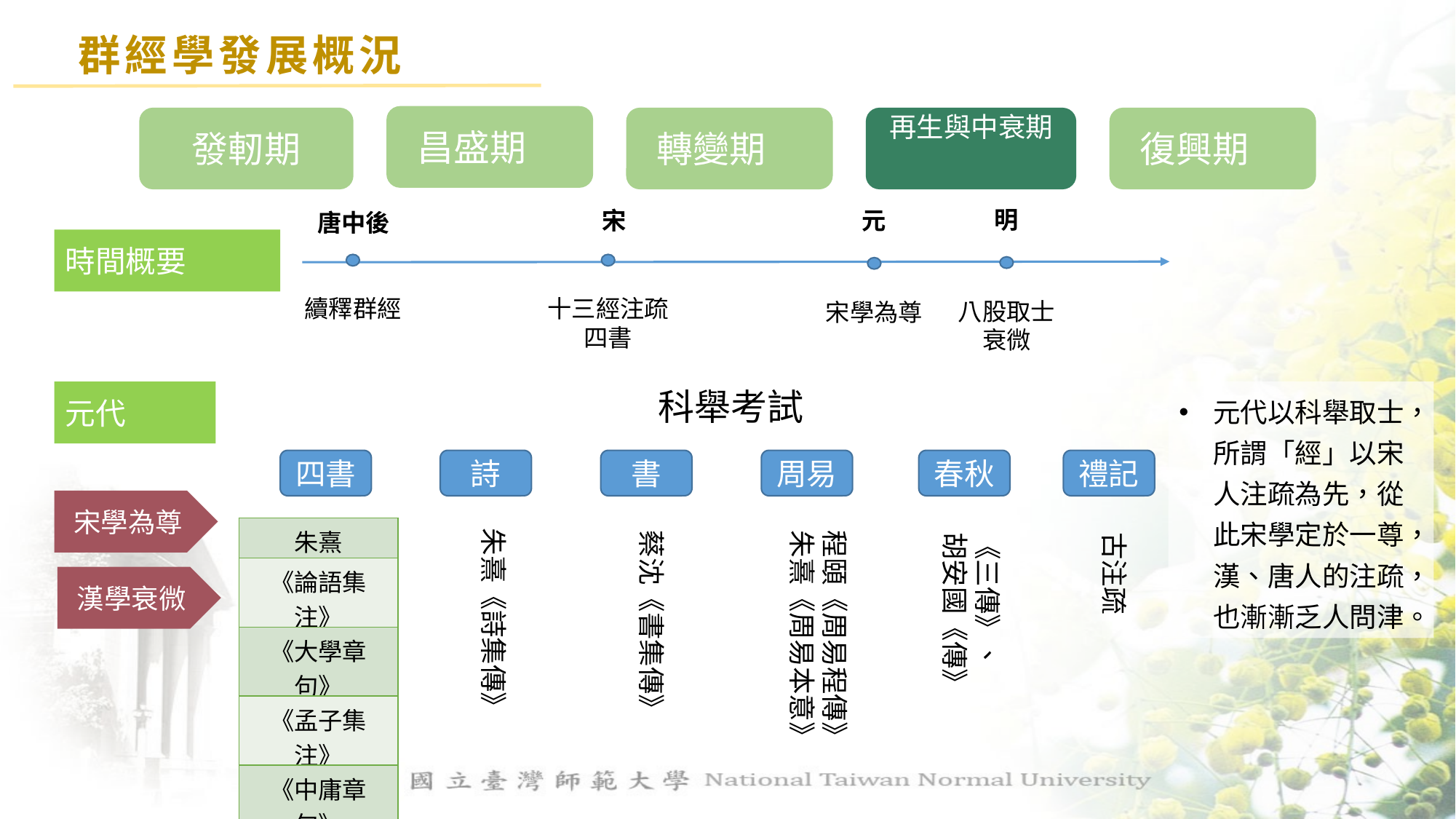

群經學發展概況
昌盛期
發軔期
轉變期
再生與中衰期
復興期
明
 宋
元
 唐中後
時間概要

十三經注疏
四書
續釋群經
八股取士
衰微
宋學為尊
科舉考試
元代
元代以科舉取士，所謂「經」以宋人注疏為先，從此宋學定於一尊，漢、唐人的注疏，也漸漸乏人問津。
四書
詩
書
周易
春秋
禮記
宋學為尊
朱熹《詩集傳》
| 朱熹 |
| --- |
| 《論語集注》 |
| 《大學章句》 |
| 《孟子集注》 |
| 《中庸章句》 |
蔡沈《書集傳》
程頤《周易程傳》
朱熹《周易本意》
《三傳》、
胡安國《傳》
古注疏
漢學衰微